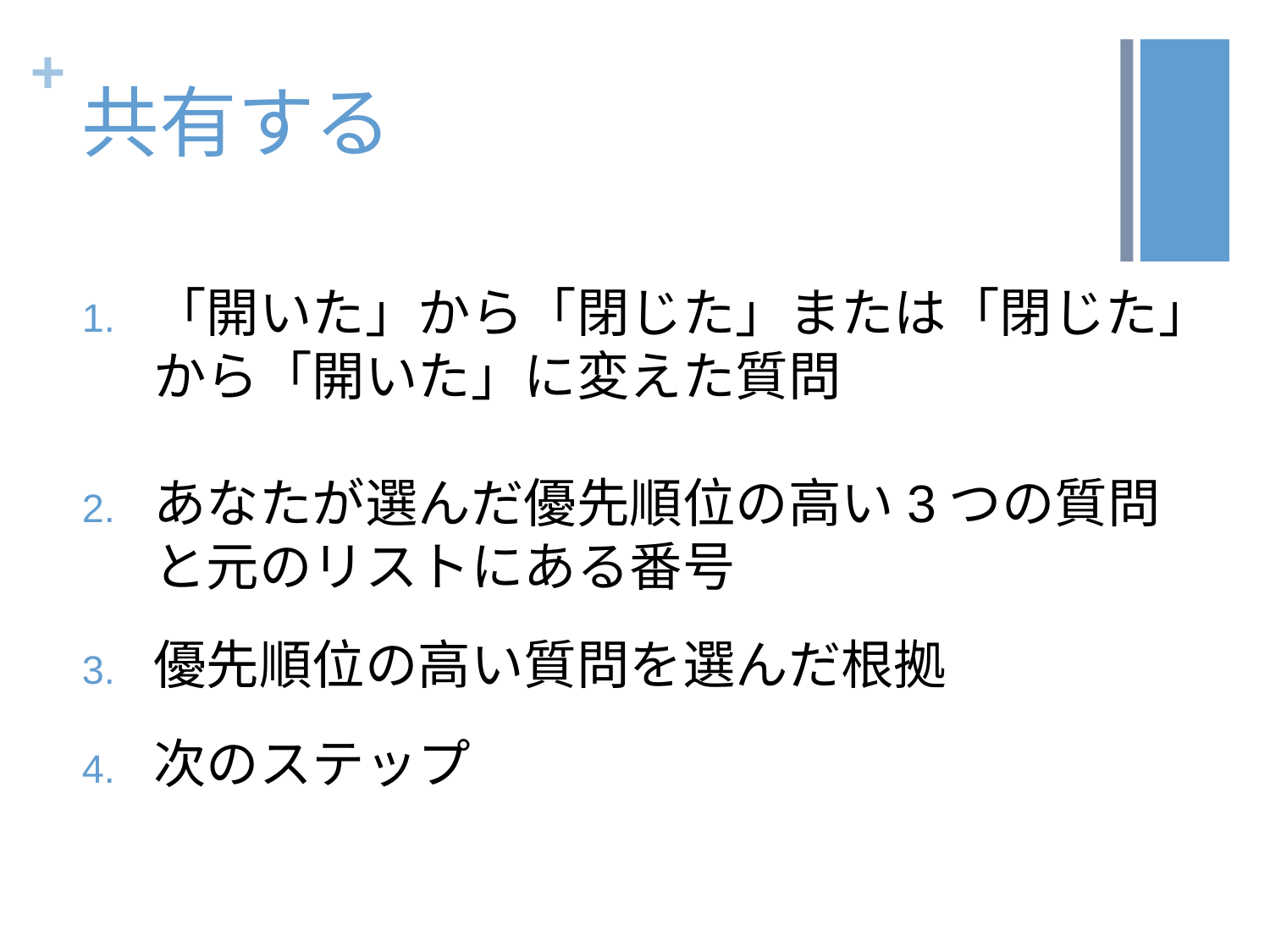

# 共有する
「開いた」から「閉じた」または「閉じた」から「開いた」に変えた質問

あなたが選んだ優先順位の高い3つの質問と元のリストにある番号
優先順位の高い質問を選んだ根拠
次のステップ